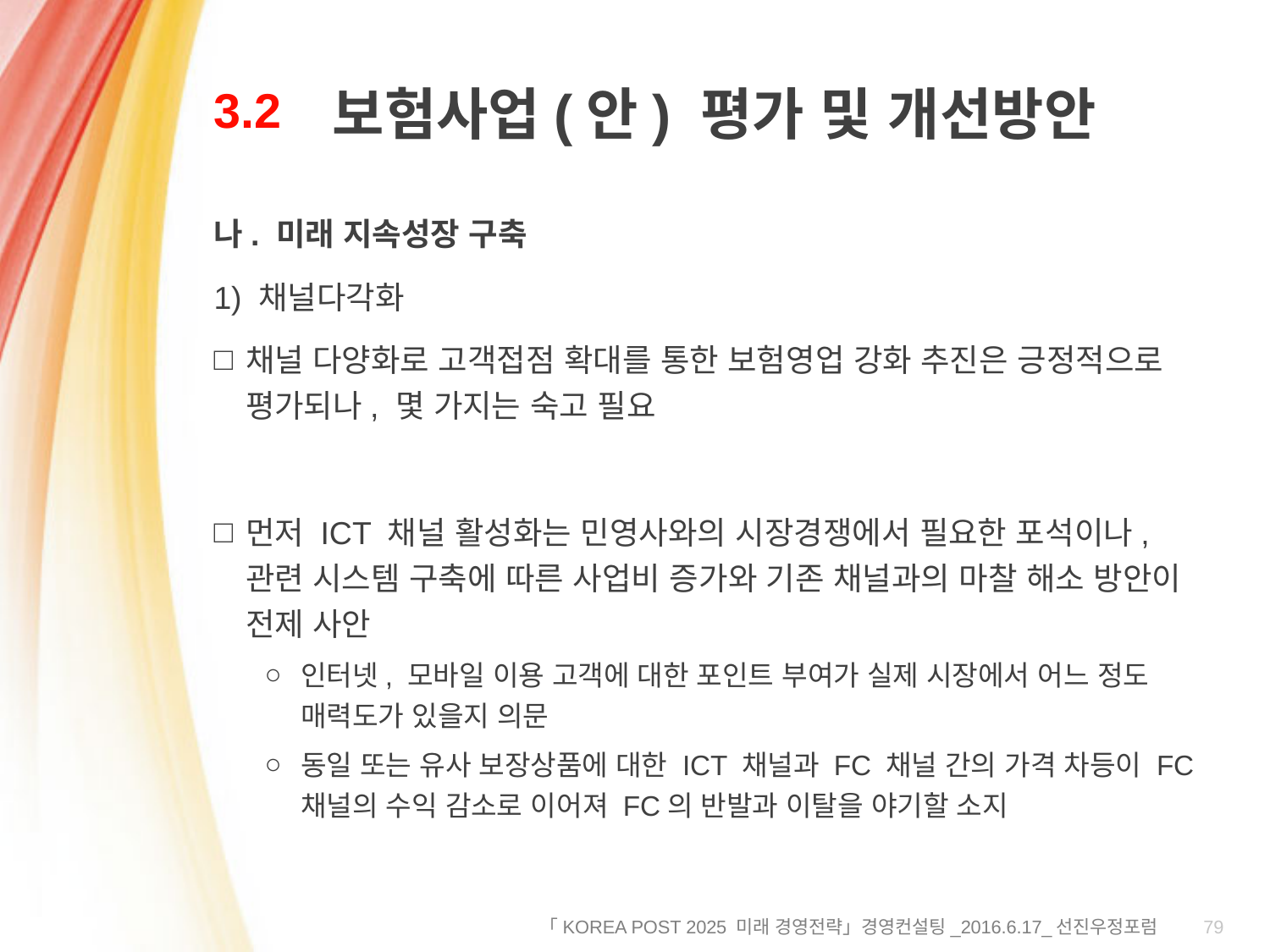

# 3.2
보험사업(안) 평가 및 개선방안
나. 미래 지속성장 구축
1) 채널다각화
채널 다양화로 고객접점 확대를 통한 보험영업 강화 추진은 긍정적으로 평가되나, 몇 가지는 숙고 필요

먼저 ICT 채널 활성화는 민영사와의 시장경쟁에서 필요한 포석이나, 관련 시스템 구축에 따른 사업비 증가와 기존 채널과의 마찰 해소 방안이 전제 사안
인터넷, 모바일 이용 고객에 대한 포인트 부여가 실제 시장에서 어느 정도 매력도가 있을지 의문
동일 또는 유사 보장상품에 대한 ICT 채널과 FC 채널 간의 가격 차등이 FC 채널의 수익 감소로 이어져 FC의 반발과 이탈을 야기할 소지
79